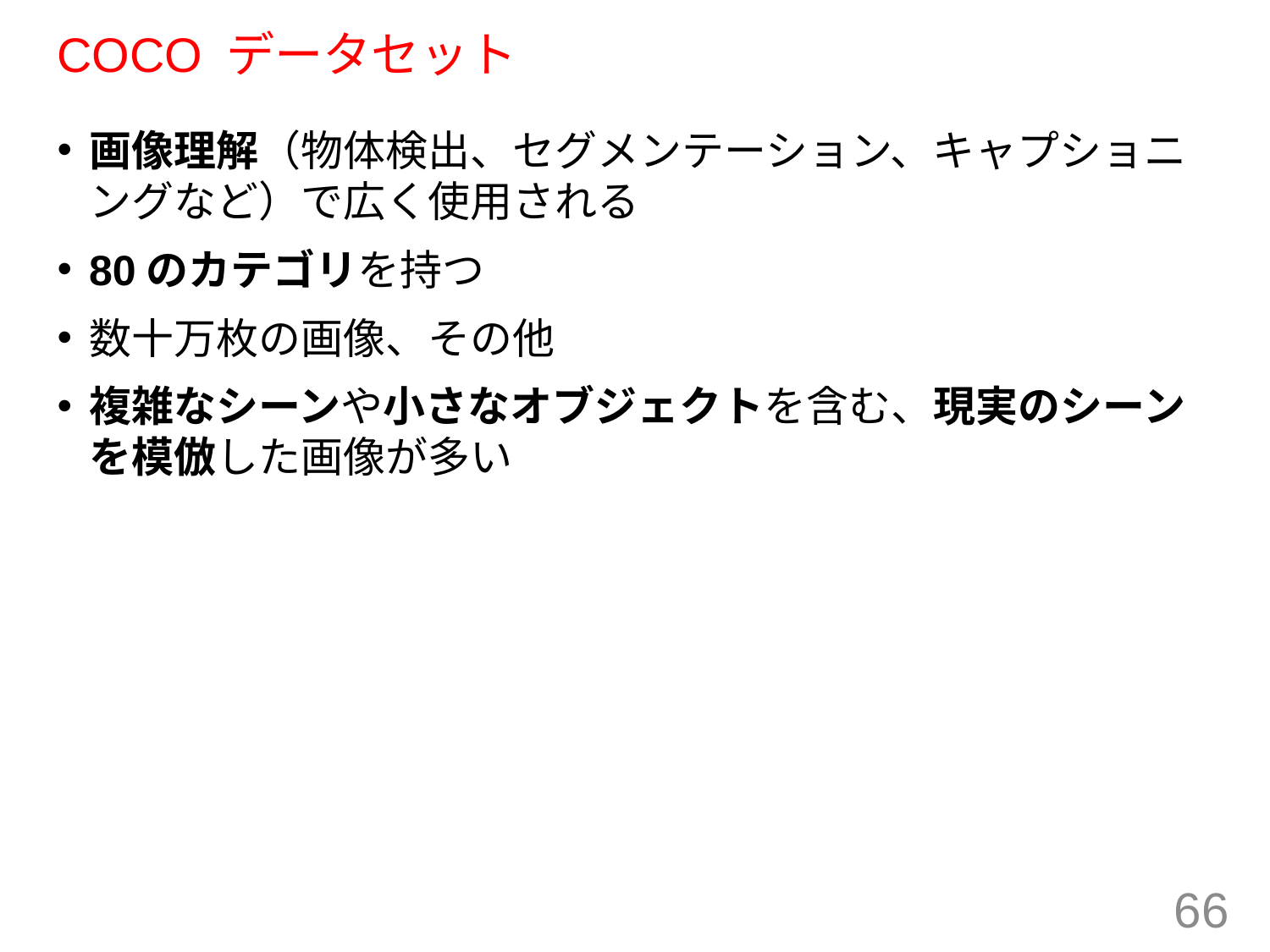

# COCO データセット
画像理解（物体検出、セグメンテーション、キャプショニングなど）で広く使用される
80のカテゴリを持つ
数十万枚の画像、その他
複雑なシーンや小さなオブジェクトを含む、現実のシーンを模倣した画像が多い
66